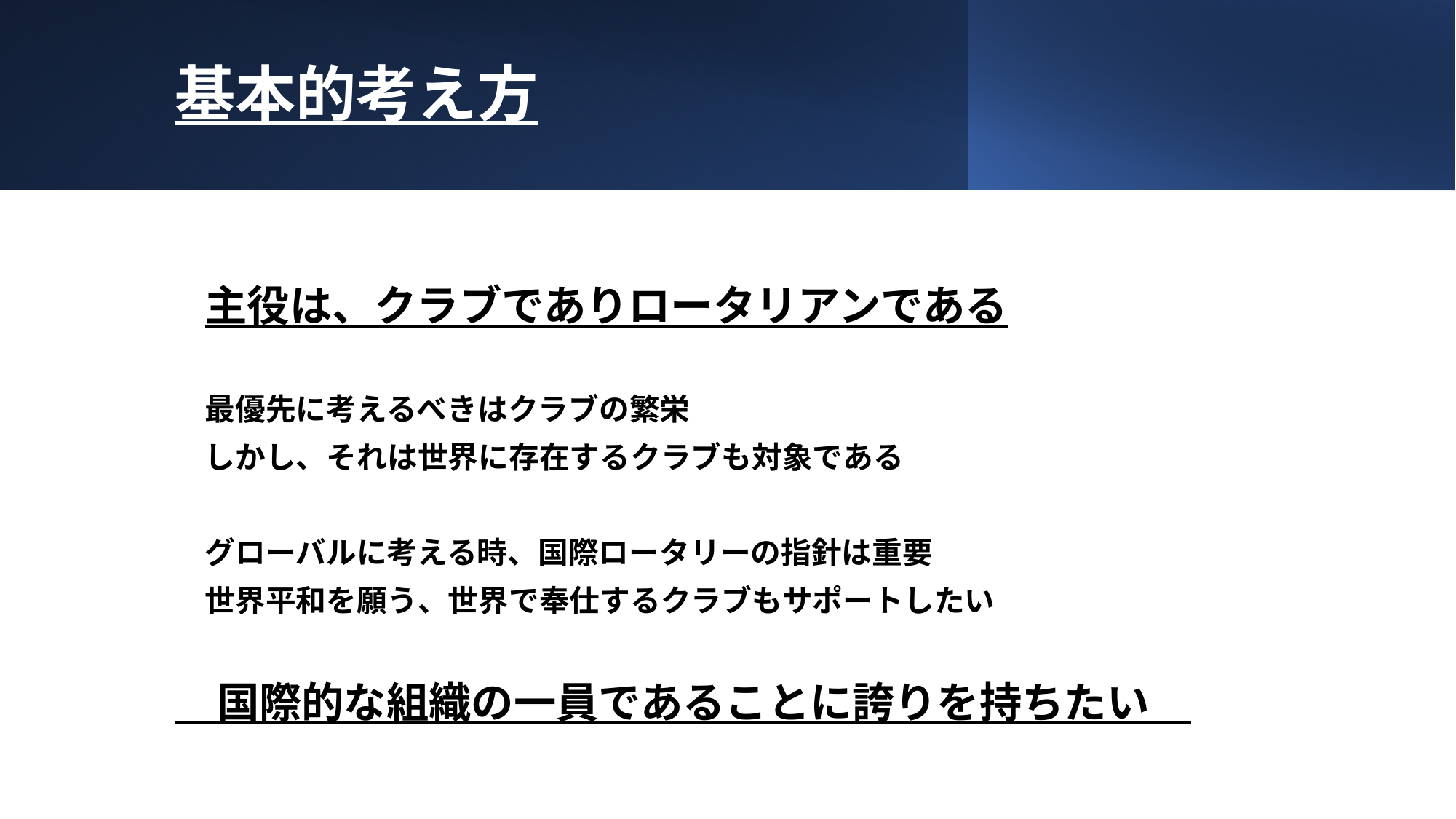

# 基本的考え方
　主役は、クラブでありロータリアンである

　最優先に考えるべきはクラブの繁栄
　しかし、それは世界に存在するクラブも対象である

　グローバルに考える時、国際ロータリーの指針は重要
　世界平和を願う、世界で奉仕するクラブもサポートしたい

　国際的な組織の一員であることに誇りを持ちたい